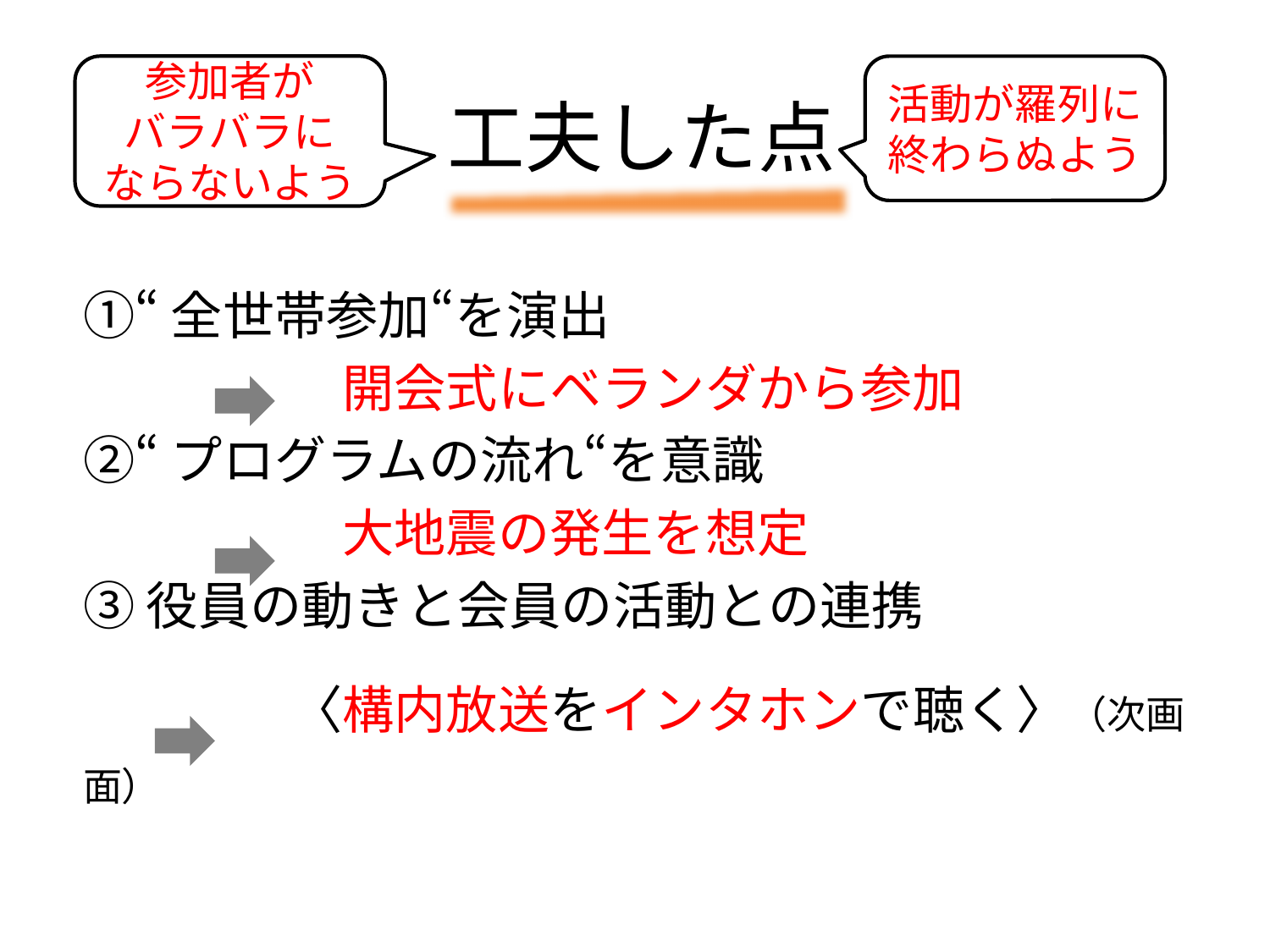

# 工夫した点
参加者が
バラバラに
ならないよう
活動が羅列に終わらぬよう

①“全世帯参加“を演出
　　　　　開会式にベランダから参加
②“プログラムの流れ“を意識
　　　　　大地震の発生を想定
③役員の動きと会員の活動との連携
　　　　〈構内放送をインタホンで聴く〉（次画面）